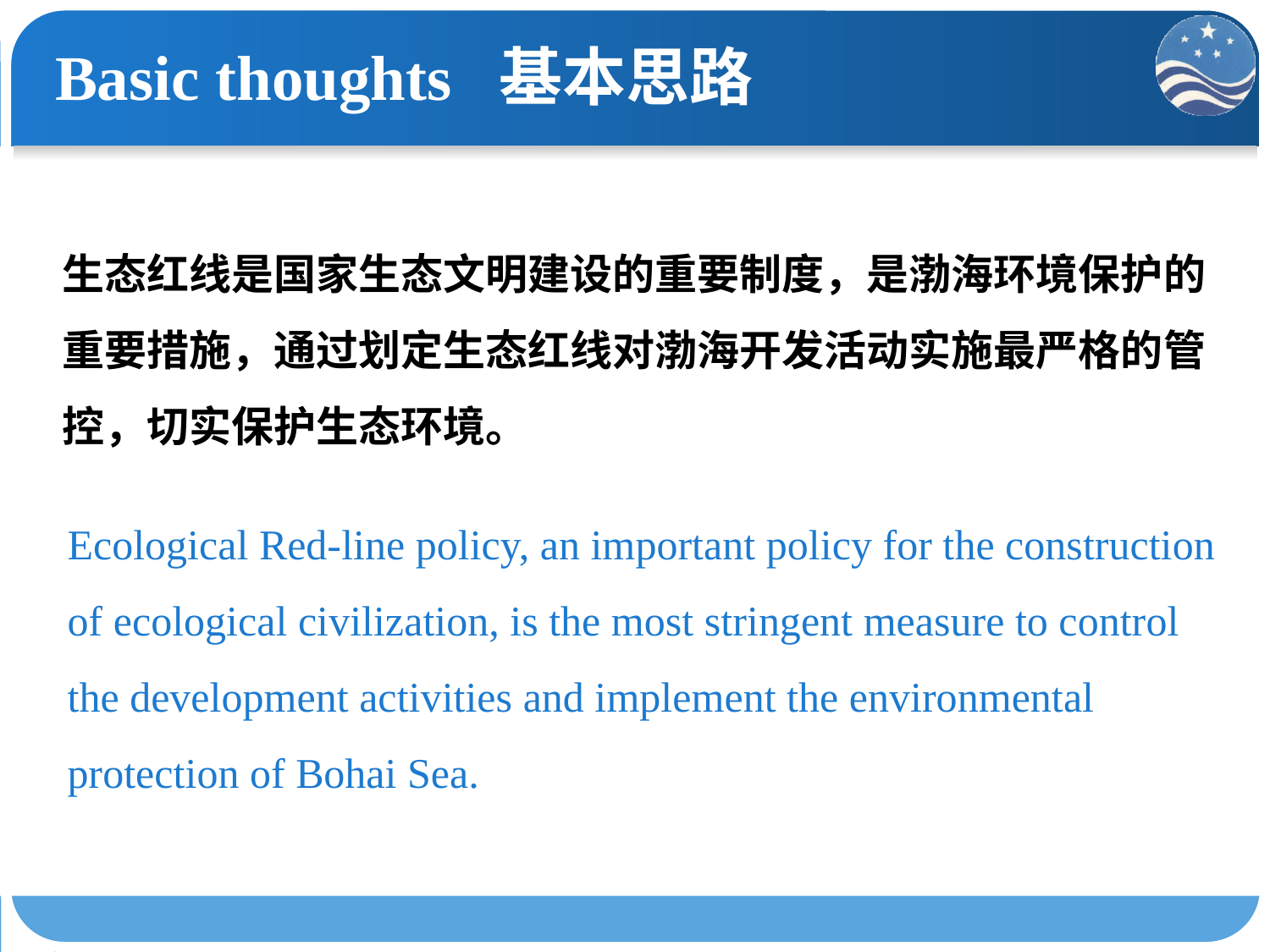

# Basic thoughts  基本思路
生态红线是国家生态文明建设的重要制度，是渤海环境保护的重要措施，通过划定生态红线对渤海开发活动实施最严格的管控，切实保护生态环境。

Ecological Red-line policy, an important policy for the construction of ecological civilization, is the most stringent measure to control the development activities and implement the environmental protection of Bohai Sea.